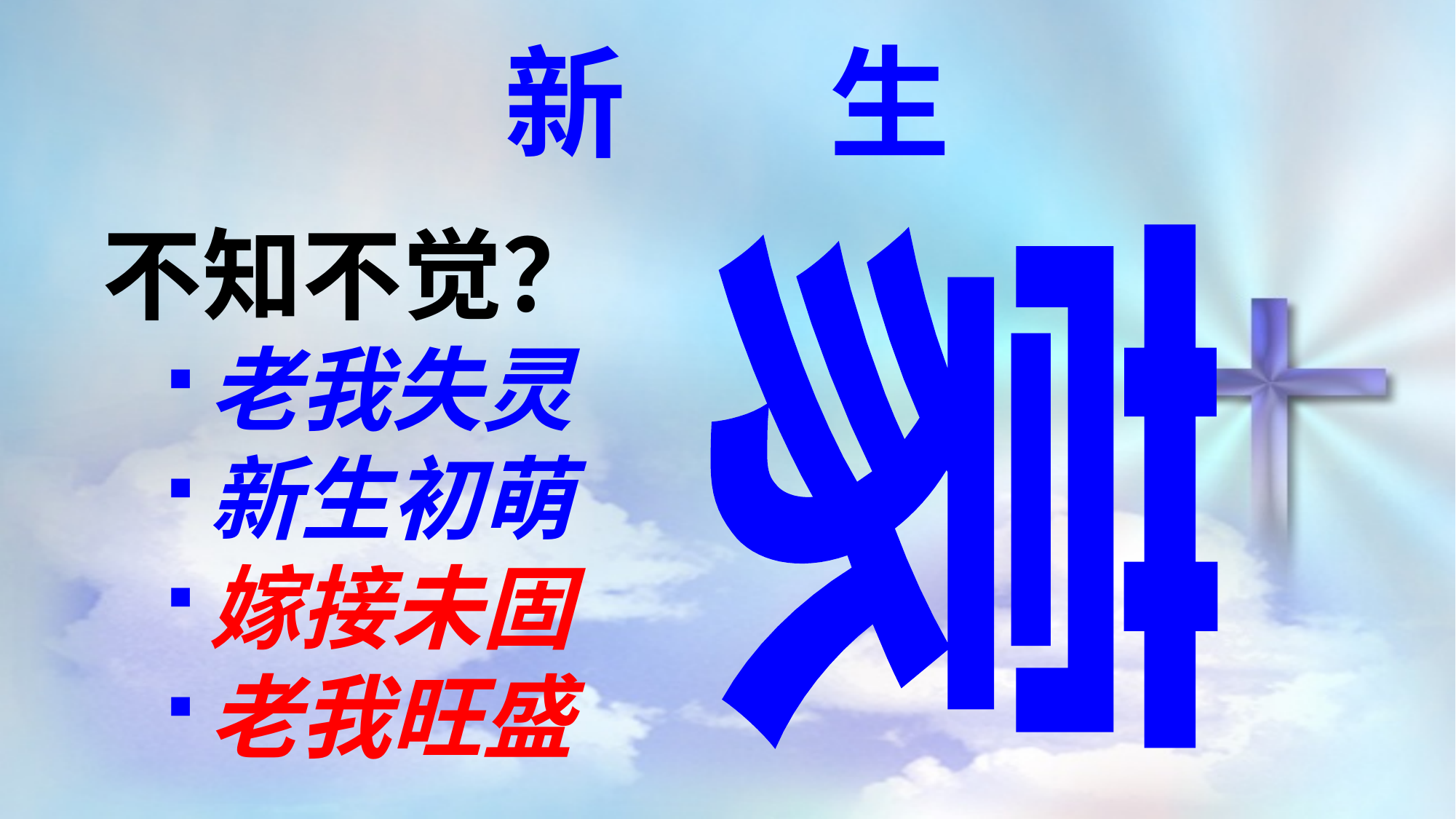

新   生
不知不觉？
老我失灵
新生初萌
嫁接未固
老我旺盛
蒙